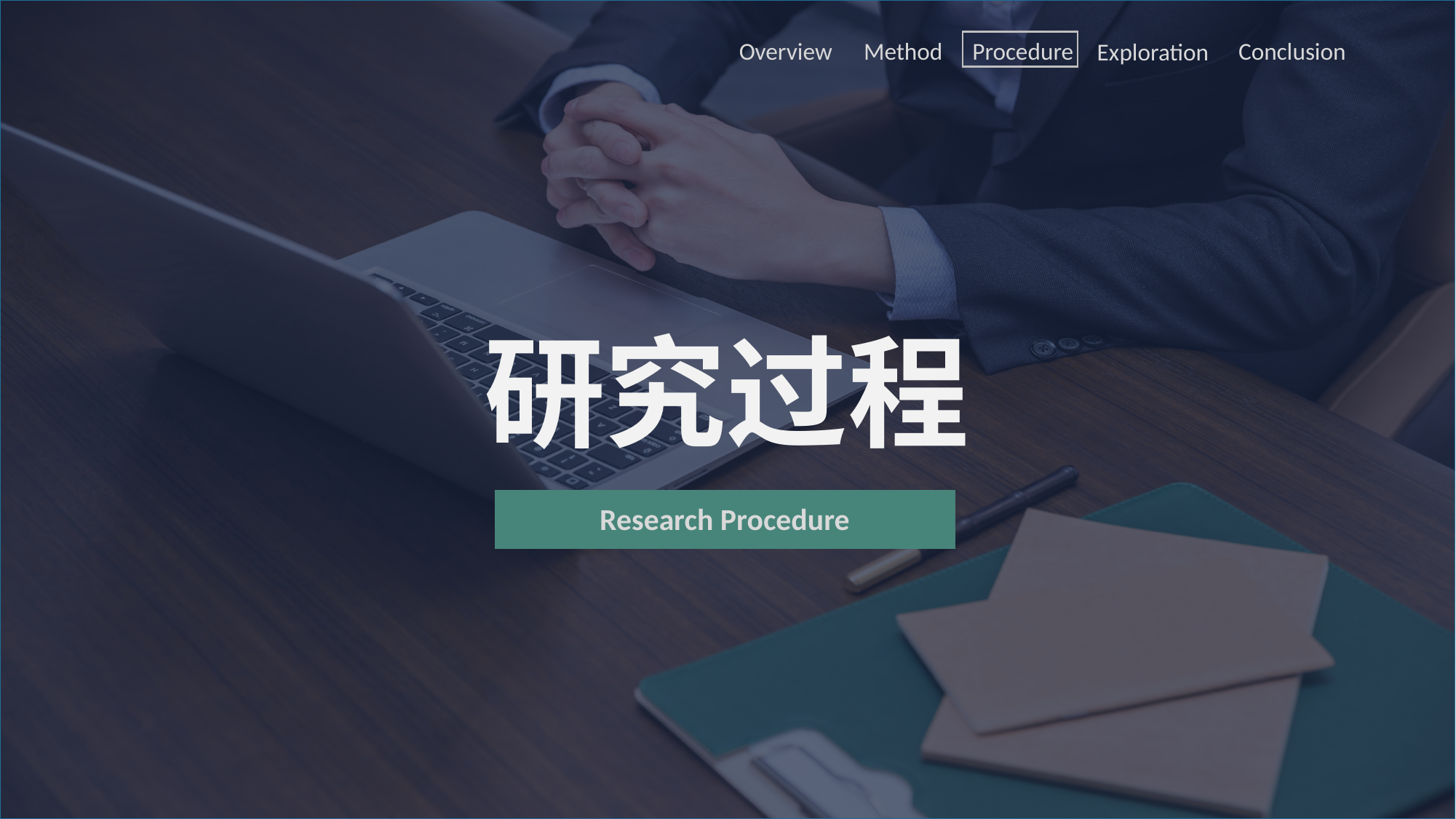

Overview
Method
Procedure
Conclusion
Exploration

研究过程

Research Procedure